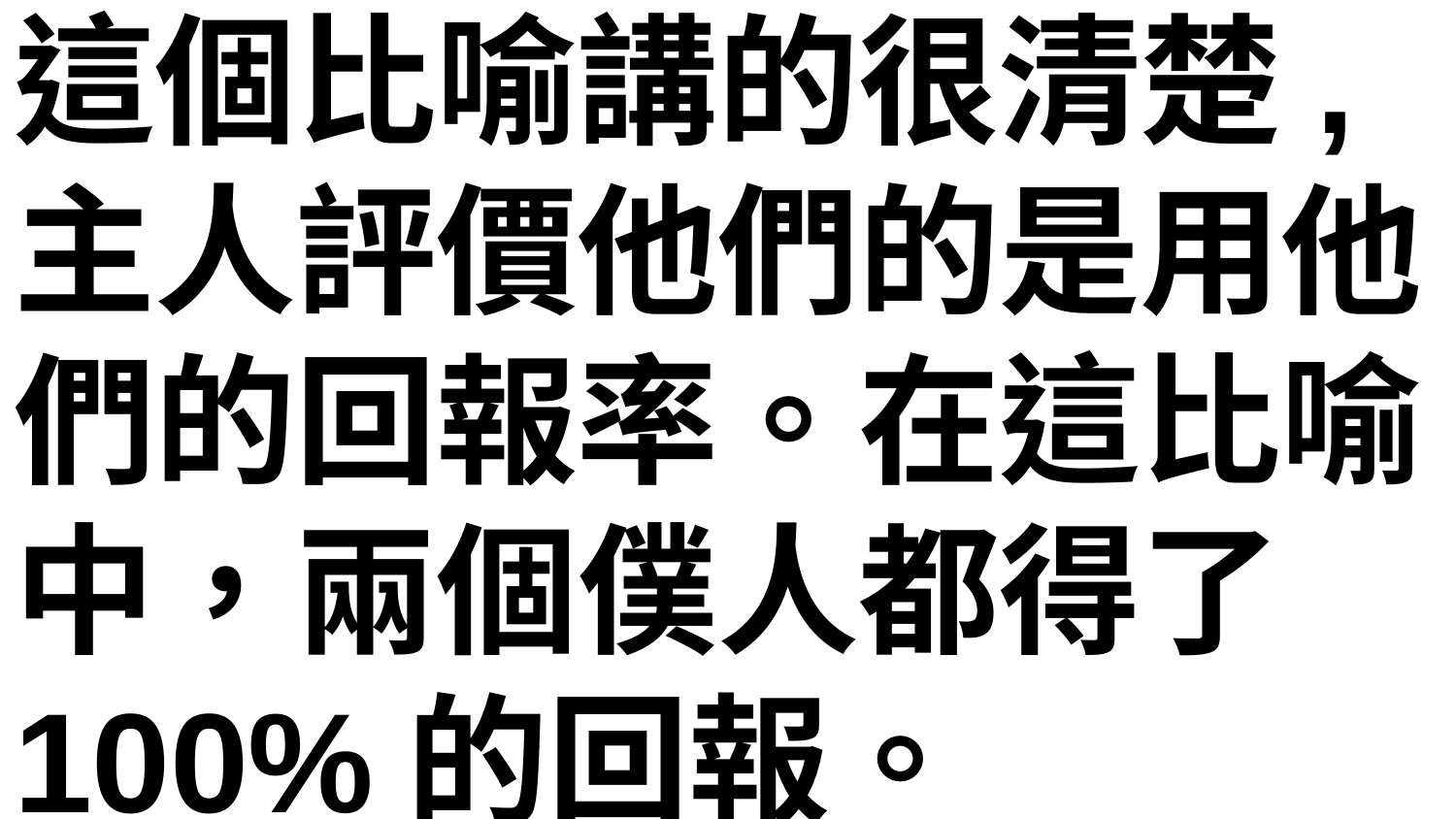

這個比喻講的很清楚,主人評價他們的是用他們的回報率。在這比喻中，兩個僕人都得了100%的回報。